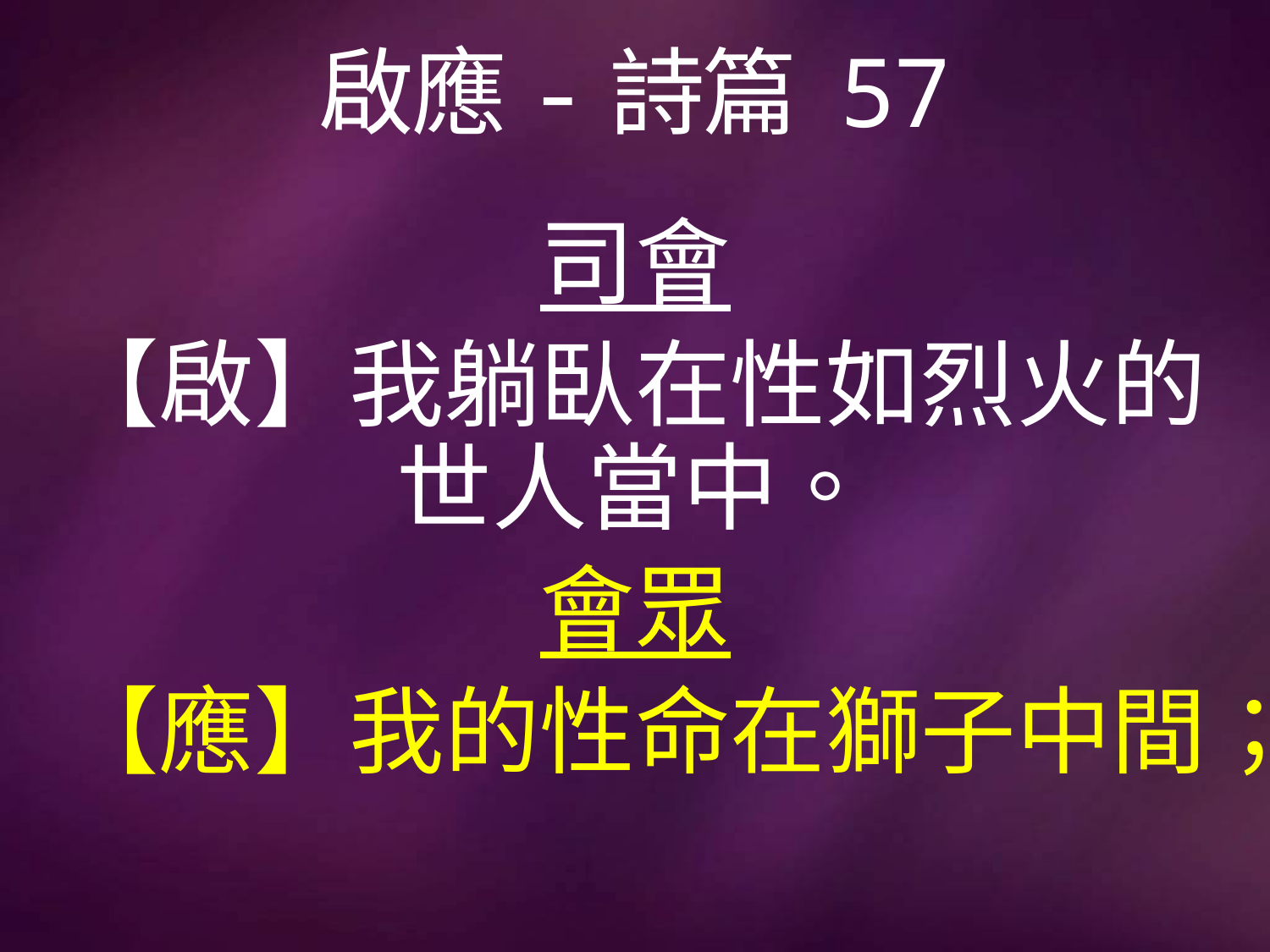

# 啟應-詩篇 57
司會
【啟】我躺臥在性如烈火的世人當中。
會眾
【應】我的性命在獅子中間；